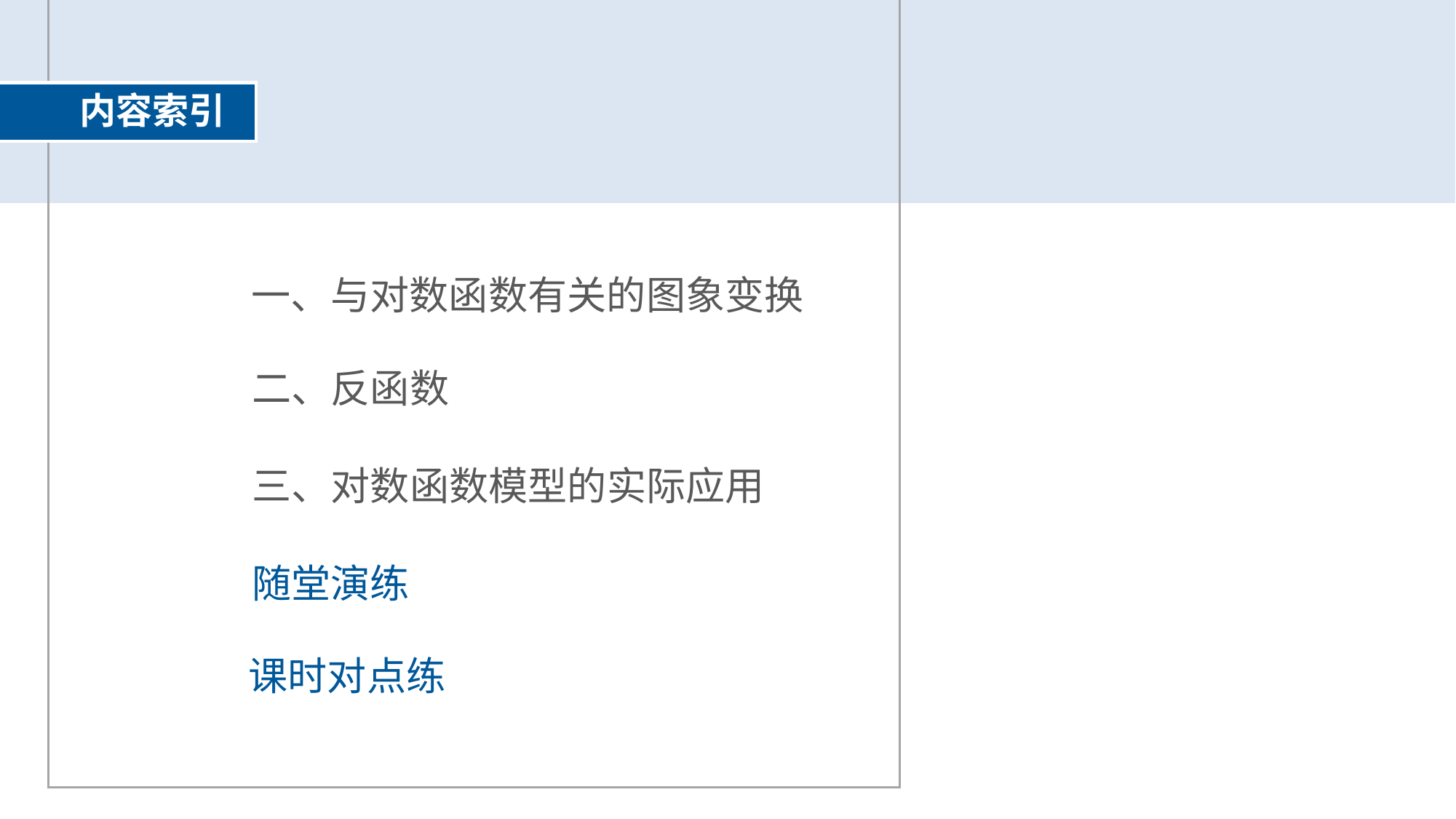

内容索引

一、与对数函数有关的图象变换
二、反函数
三、对数函数模型的实际应用
随堂演练
课时对点练